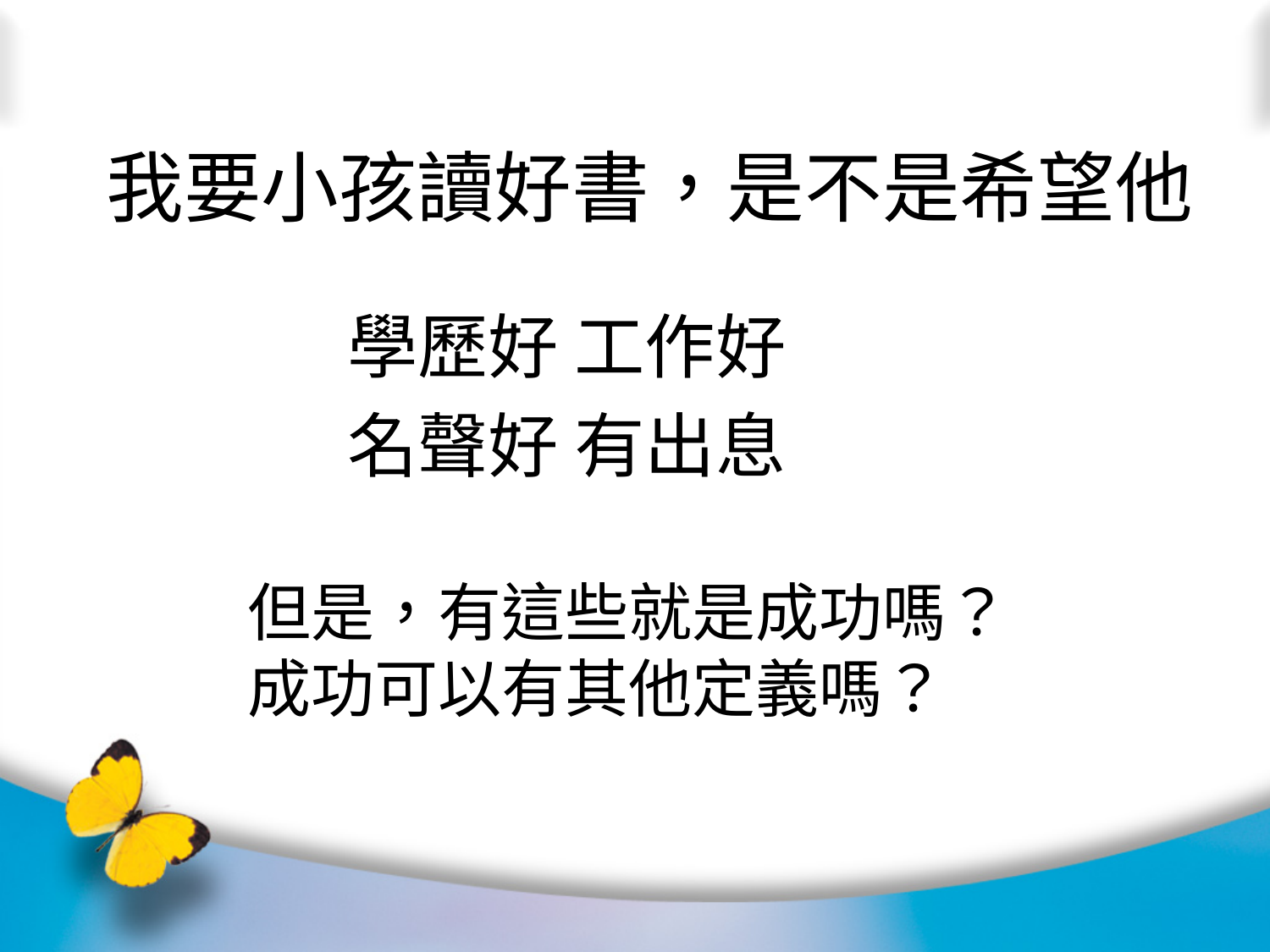

# 我要小孩讀好書，是不是希望他
學歷好 工作好
名聲好 有出息

但是，有這些就是成功嗎？
成功可以有其他定義嗎？